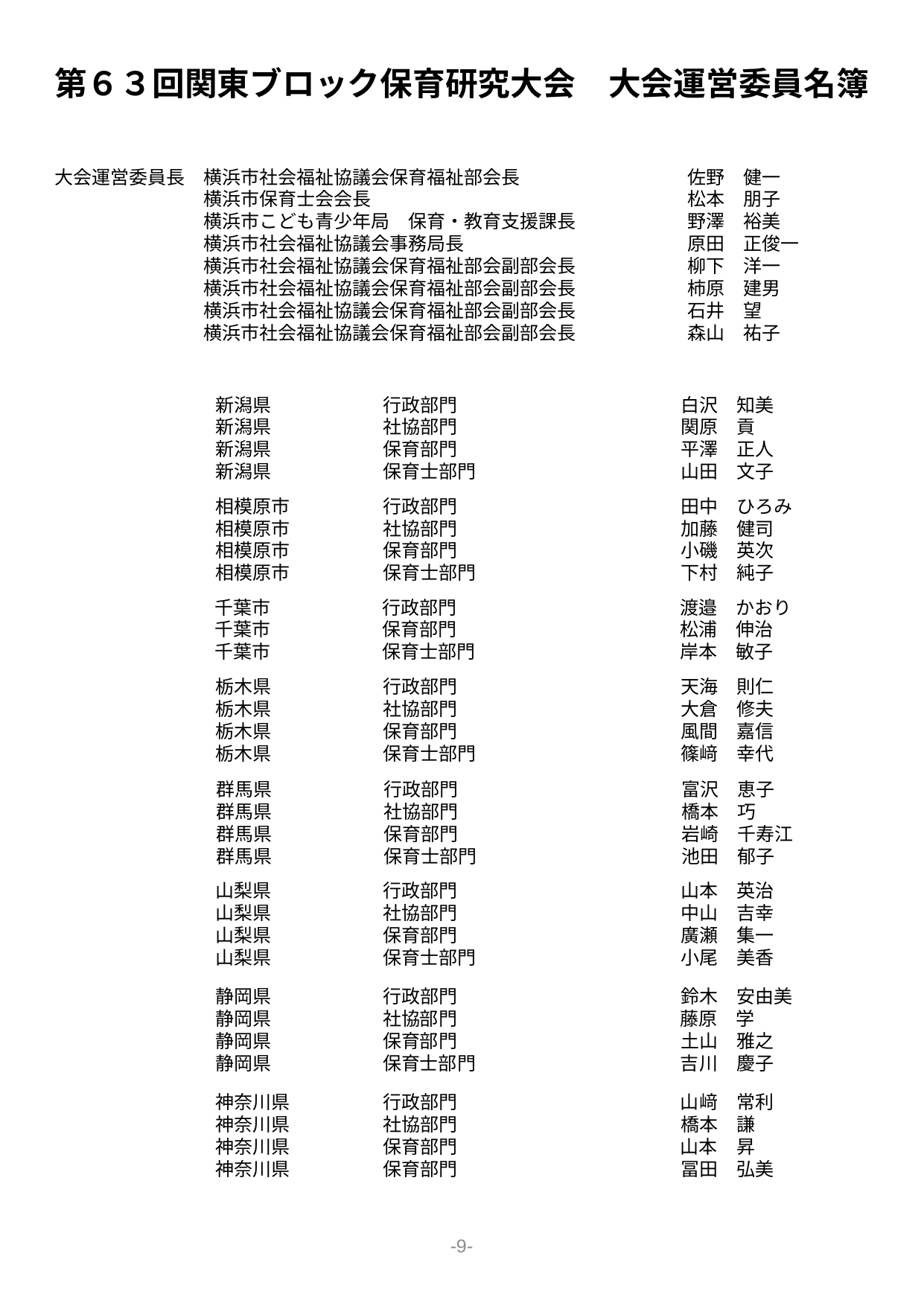

第６３回関東ブロック保育研究大会　大会運営委員名簿
大会運営委員長　横浜市社会福祉協議会保育福祉部会長　　　　　　　　　佐野　健一
　　　　　　　　横浜市保育士会会長　　　　　　　　　　　　　　　　　松本　朋子
　　　　　　　　横浜市こども青少年局　保育・教育支援課長　　　　　　野澤　裕美
　　　　　　　　横浜市社会福祉協議会事務局長　　　　　　　　　　　　原田　正俊一
　　　　　　　　横浜市社会福祉協議会保育福祉部会副部会長　　　　　　柳下　洋一
　　　　　　　　横浜市社会福祉協議会保育福祉部会副部会長　　　　　　柿原　建男
　　　　　　　　横浜市社会福祉協議会保育福祉部会副部会長　　　　　　石井　望
　　　　　　　　横浜市社会福祉協議会保育福祉部会副部会長　　　　　　森山　祐子

新潟県　　　　　　行政部門　　　　　　　　　　　　白沢　知美
新潟県　　　　　　社協部門　　　　　　　　　　　　関原　貢
新潟県　　　　　　保育部門　　　　　　　　　　　　平澤　正人
新潟県　　　　　　保育士部門　　　　　　　　　　　山田　文子
相模原市　　　　　行政部門　　　　　　　　　　　　田中　ひろみ
相模原市　　　　　社協部門　　　　　　　　　　　　加藤　健司
相模原市　　　　　保育部門　　　　　　　　　　　　小磯　英次
相模原市　　　　　保育士部門　　　　　　　　　　　下村　純子
千葉市　　　　　　行政部門　　　　　　　　　　　　渡邉　かおり
千葉市　　　　　　保育部門　　　　　　　　　　　　松浦　伸治
千葉市　　　　　　保育士部門　　　　　　　　　　　岸本　敏子
栃木県　　　　　　行政部門　　　　　　　　　　　　天海　則仁
栃木県　　　　　　社協部門　　　　　　　　　　　　大倉　修夫
栃木県　　　　　　保育部門　　　　　　　　　　　　風間　嘉信
栃木県　　　　　　保育士部門　　　　　　　　　　　篠﨑　幸代
群馬県　　　　　　行政部門　　　　　　　　　　　　富沢　恵子
群馬県　　　　　　社協部門　　　　　　　　　　　　橋本　巧
群馬県　　　　　　保育部門　　　　　　　　　　　　岩崎　千寿江
群馬県　　　　　　保育士部門　　　　　　　　　　　池田　郁子
山梨県　　　　　　行政部門　　　　　　　　　　　　山本　英治
山梨県　　　　　　社協部門　　　　　　　　　　　　中山　吉幸
山梨県　　　　　　保育部門　　　　　　　　　　　　廣瀬　集一
山梨県　　　　　　保育士部門　　　　　　　　　　　小尾　美香
静岡県　　　　　　行政部門　　　　　　　　　　　　鈴木　安由美
静岡県　　　　　　社協部門　　　　　　　　　　　　藤原　学
静岡県　　　　　　保育部門　　　　　　　　　　　　土山　雅之
静岡県　　　　　　保育士部門　　　　　　　　　　　吉川　慶子
神奈川県　　　　　行政部門　　　　　　　　　　　　山﨑　常利
神奈川県　　　　　社協部門　　　　　　　　　　　　橋本　謙
神奈川県　　　　　保育部門　　　　　　　　　　　　山本　昇
神奈川県　　　　　保育部門　　　　　　　　　　　　冨田　弘美
-9-